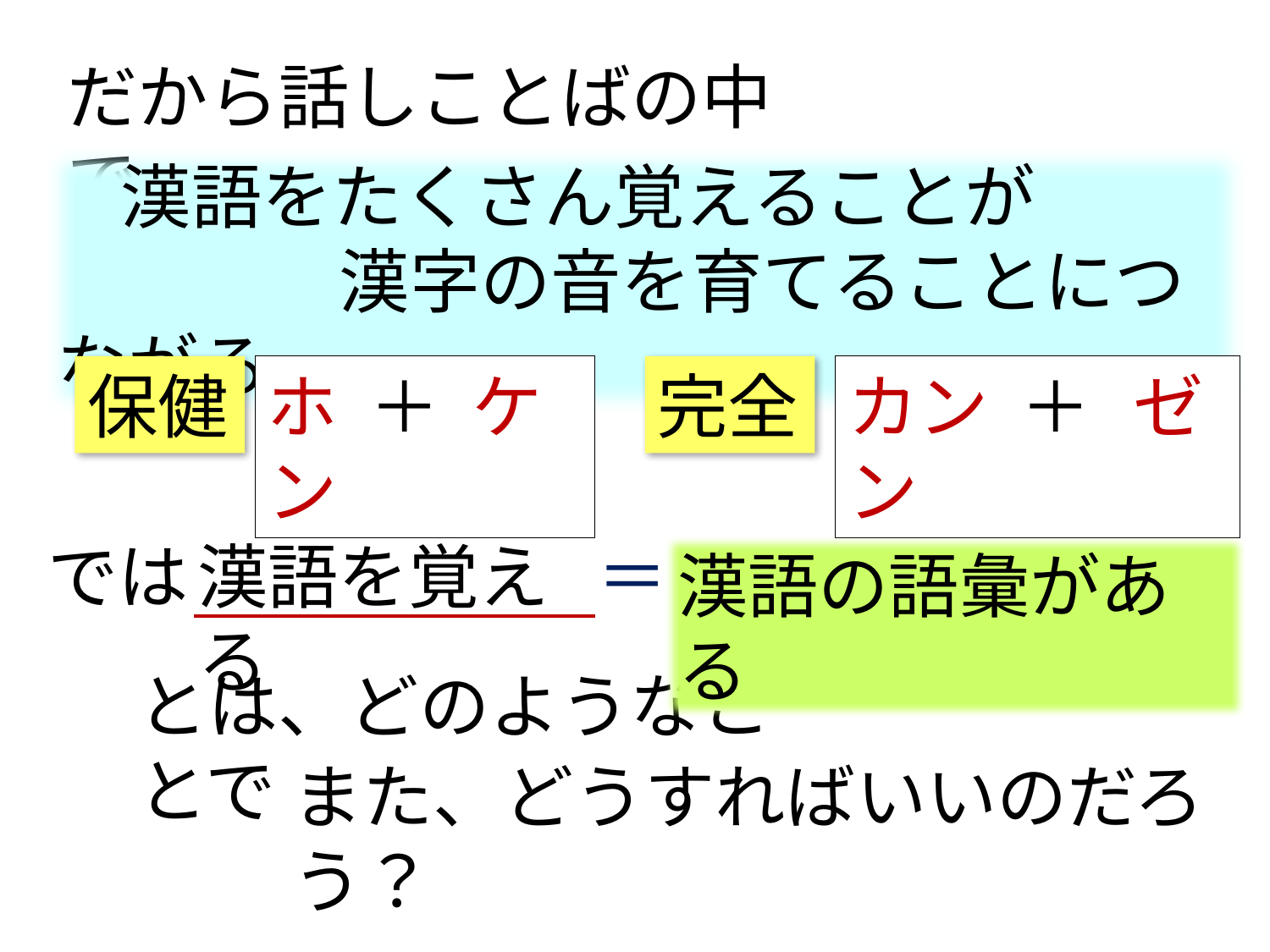

だから話しことばの中で
　漢語をたくさん覚えることが
　　　　漢字の音を育てることにつながる
保健
ホ　＋　ケン
完全
カン　＋　ゼン
では
漢語を覚える
＝
漢語の語彙がある
とは、どのようなことで
また、どうすればいいのだろう？